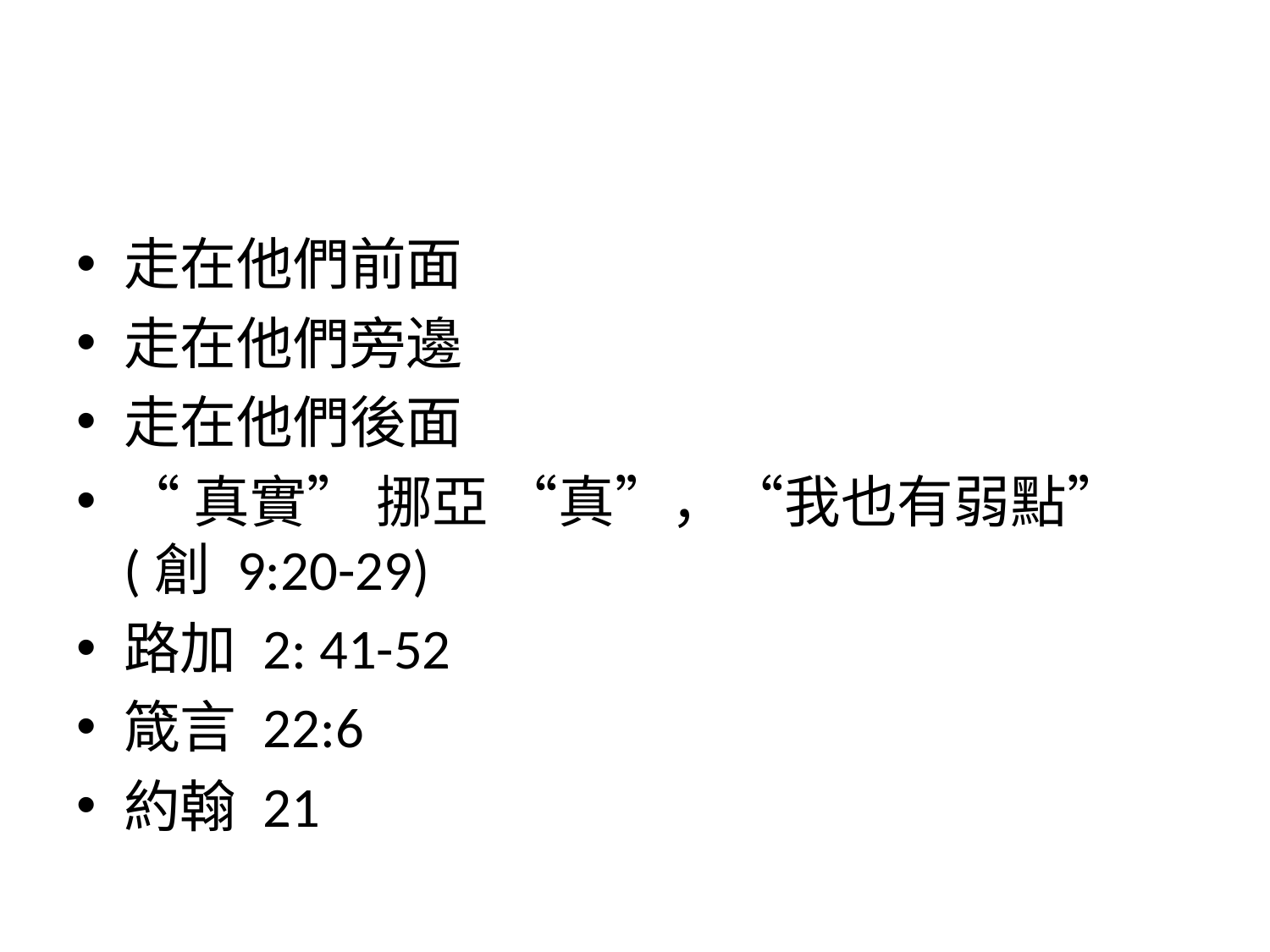

#
走在他們前面
走在他們旁邊
走在他們後面
“真實” 挪亞 “真”，“我也有弱點” (創 9:20-29)
路加 2: 41-52
箴言 22:6
約翰 21